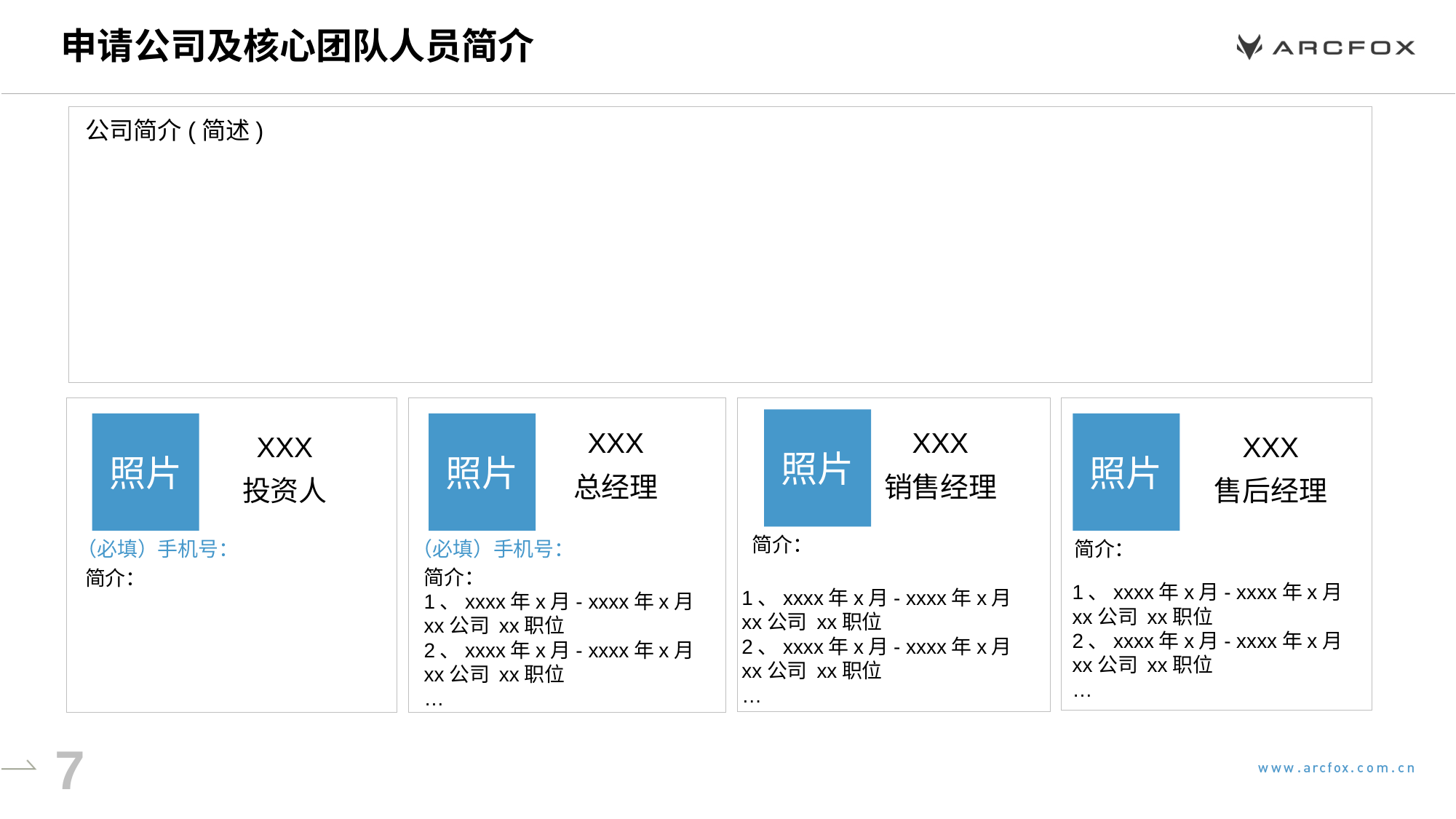

# 申请公司及核心团队人员简介

公司简介(简述)

XXX
总经理
照片
XXX
销售经理
照片
XXX
投资人
照片
照片
XXX
售后经理
简介：

简介：

（必填）手机号：
（必填）手机号：

1、xxxx年x月- xxxx年x月 xx公司 xx职位
2、xxxx年x月- xxxx年x月 xx公司 xx职位
…

1、xxxx年x月- xxxx年x月 xx公司 xx职位
2、xxxx年x月- xxxx年x月 xx公司 xx职位
…
简介：
1、xxxx年x月- xxxx年x月 xx公司 xx职位
2、xxxx年x月- xxxx年x月 xx公司 xx职位
…
简介：